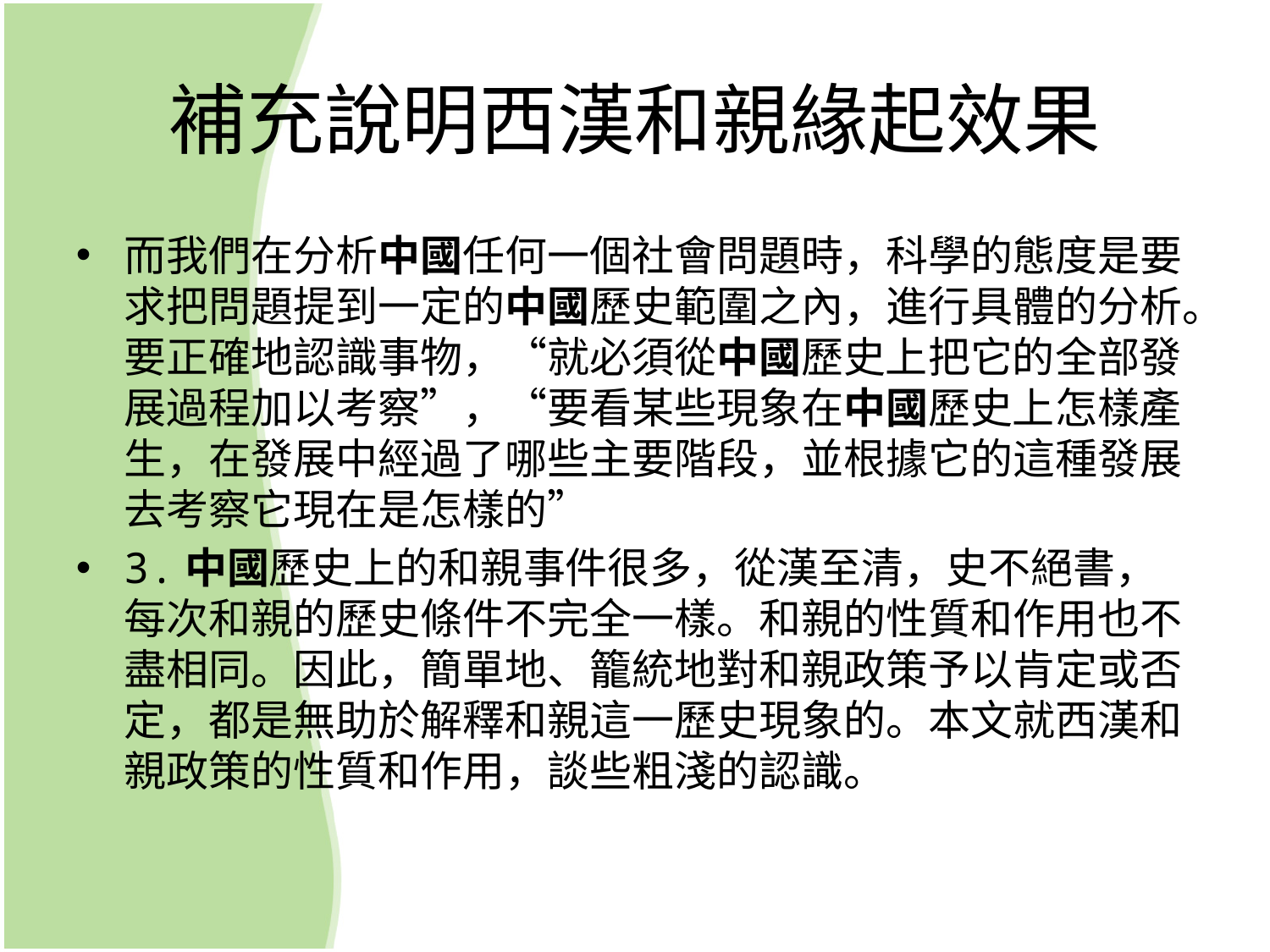

# 補充說明西漢和親緣起效果
而我們在分析中國任何一個社會問題時，科學的態度是要求把問題提到一定的中國歷史範圍之內，進行具體的分析。要正確地認識事物，“就必須從中國歷史上把它的全部發展過程加以考察”，“要看某些現象在中國歷史上怎樣產生，在發展中經過了哪些主要階段，並根據它的這種發展去考察它現在是怎樣的”
3.中國歷史上的和親事件很多，從漢至清，史不絕書，每次和親的歷史條件不完全一樣。和親的性質和作用也不盡相同。因此，簡單地、籠統地對和親政策予以肯定或否定，都是無助於解釋和親這一歷史現象的。本文就西漢和親政策的性質和作用，談些粗淺的認識。